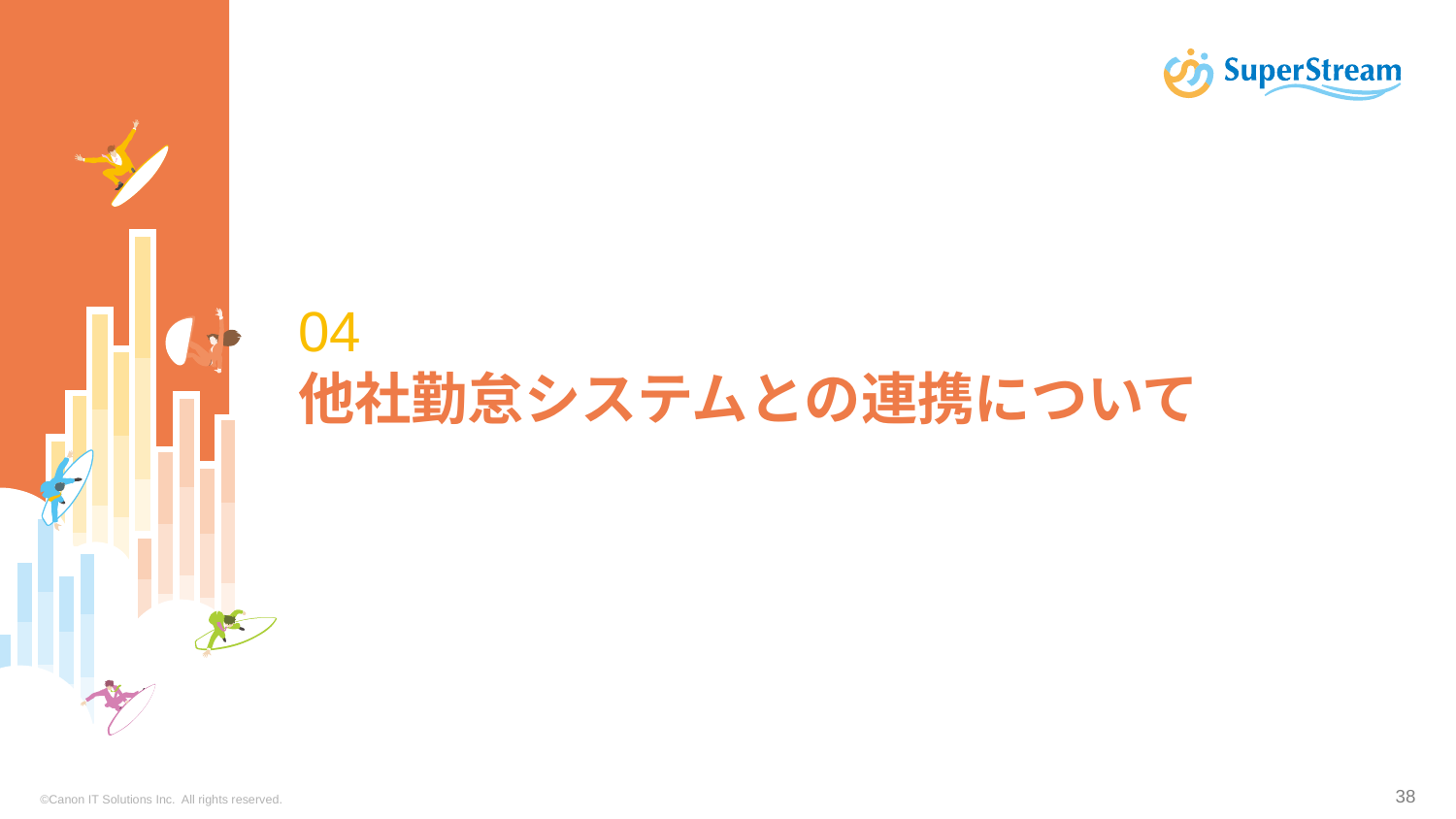

# 04 他社勤怠システムとの連携について
©Canon IT Solutions Inc.  All rights reserved.
38